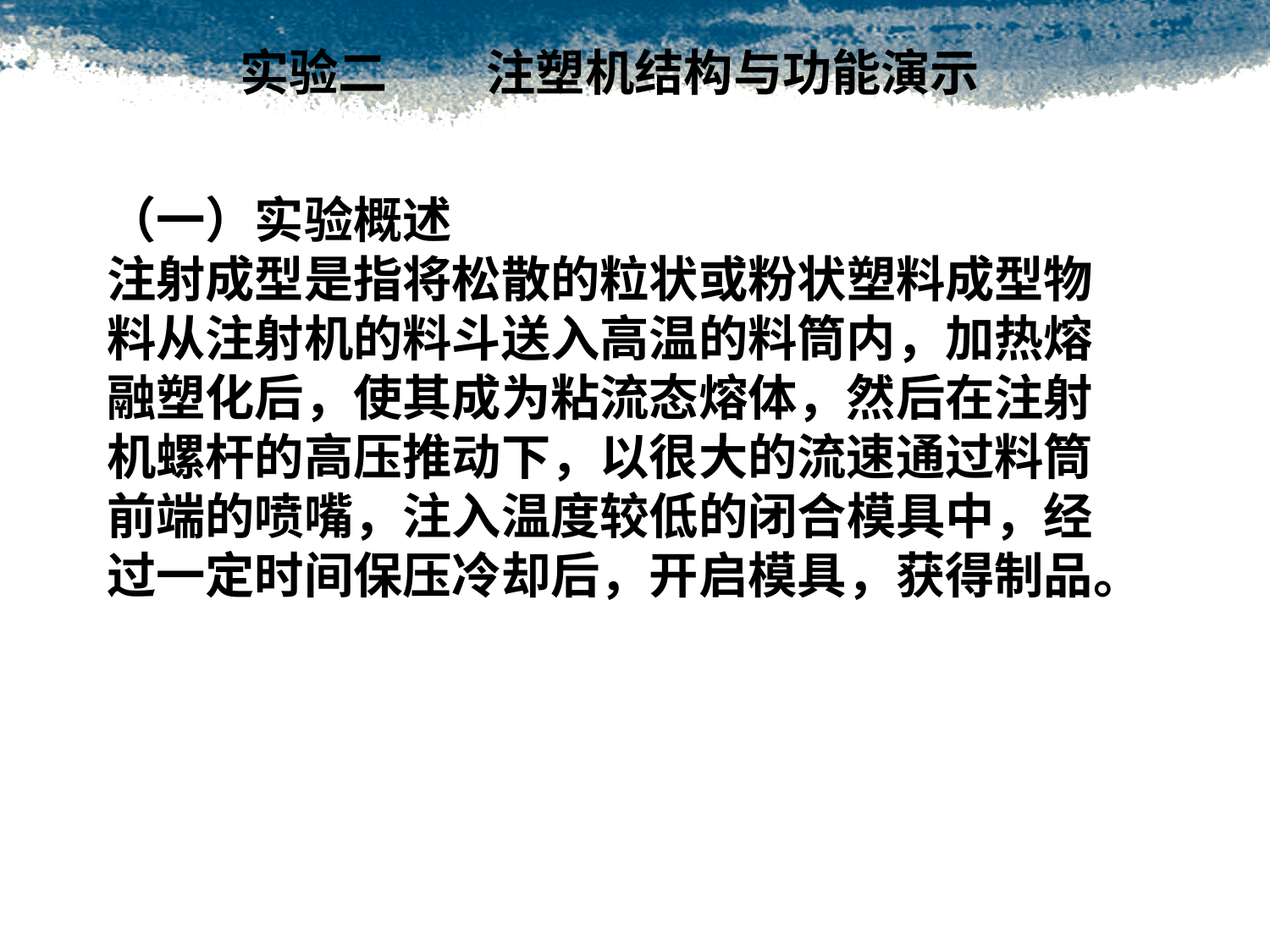

实验二　　注塑机结构与功能演示
（一）实验概述注射成型是指将松散的粒状或粉状塑料成型物料从注射机的料斗送入高温的料筒内，加热熔融塑化后，使其成为粘流态熔体，然后在注射机螺杆的高压推动下，以很大的流速通过料筒前端的喷嘴，注入温度较低的闭合模具中，经过一定时间保压冷却后，开启模具，获得制品。